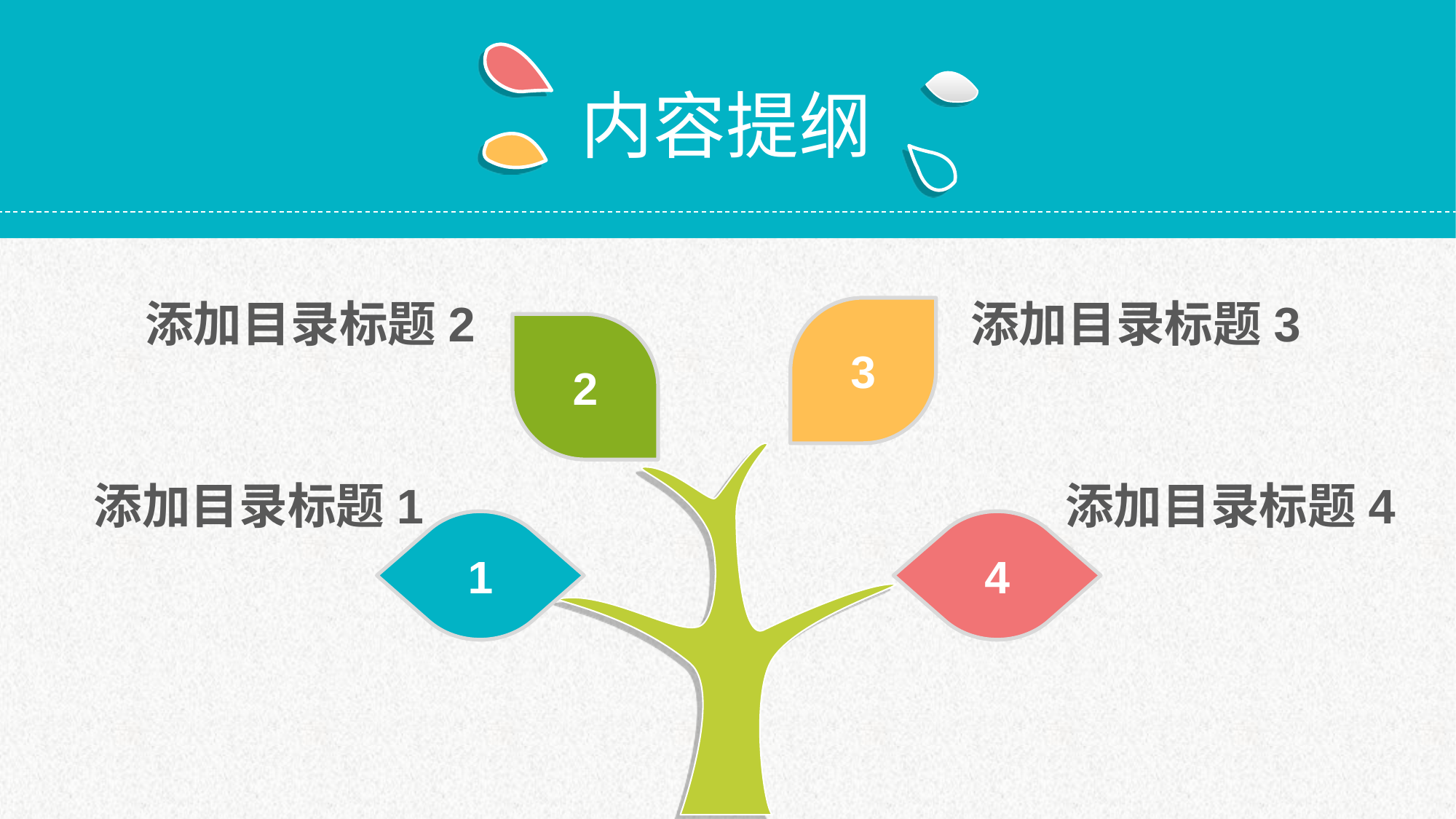

内容提纲

添加目录标题3
添加目录标题2
3
2

添加目录标题1
添加目录标题4
1
4